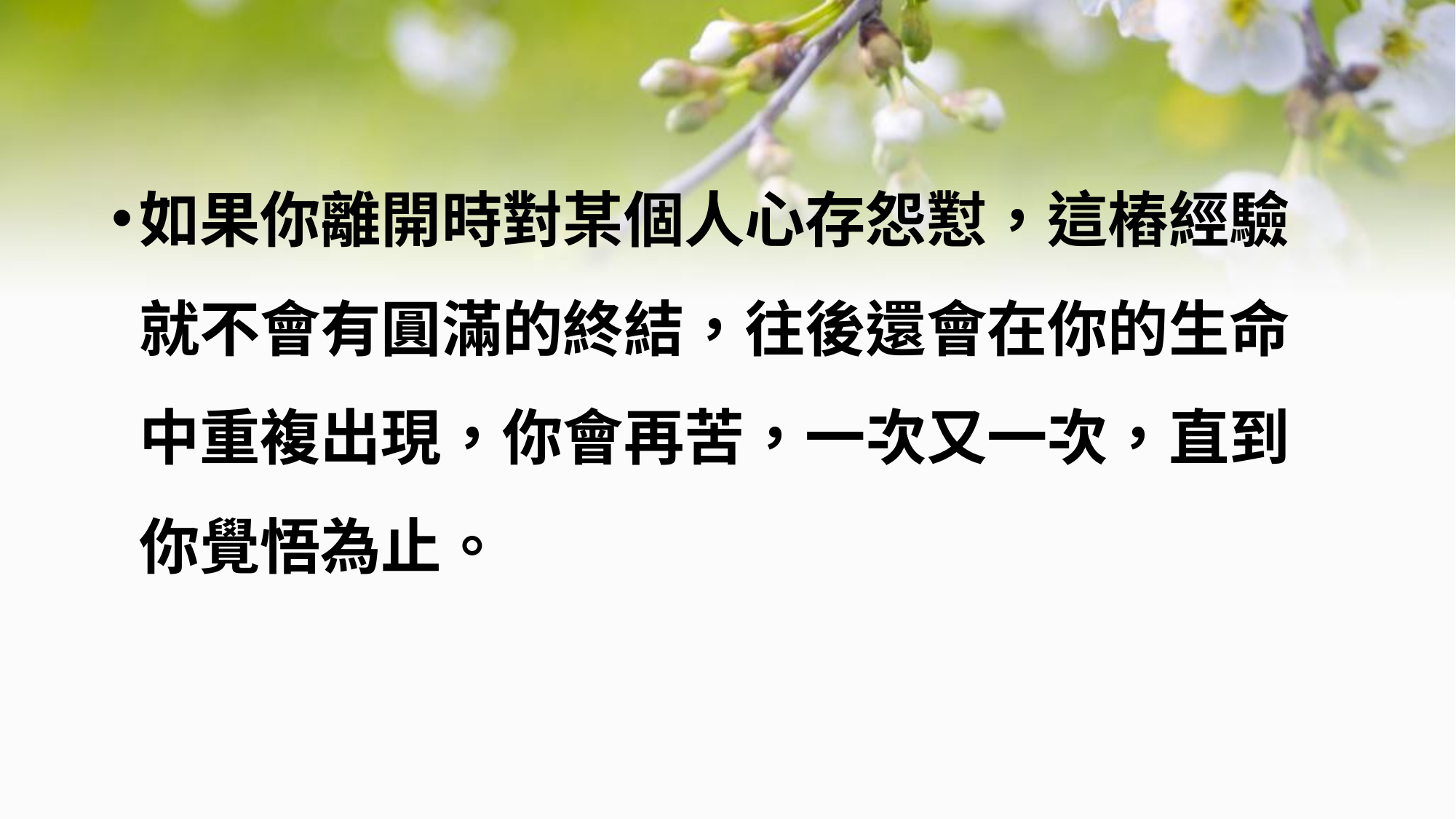

#
如果你離開時對某個人心存怨懟，這樁經驗就不會有圓滿的終結，往後還會在你的生命中重複出現，你會再苦，一次又一次，直到你覺悟為止。